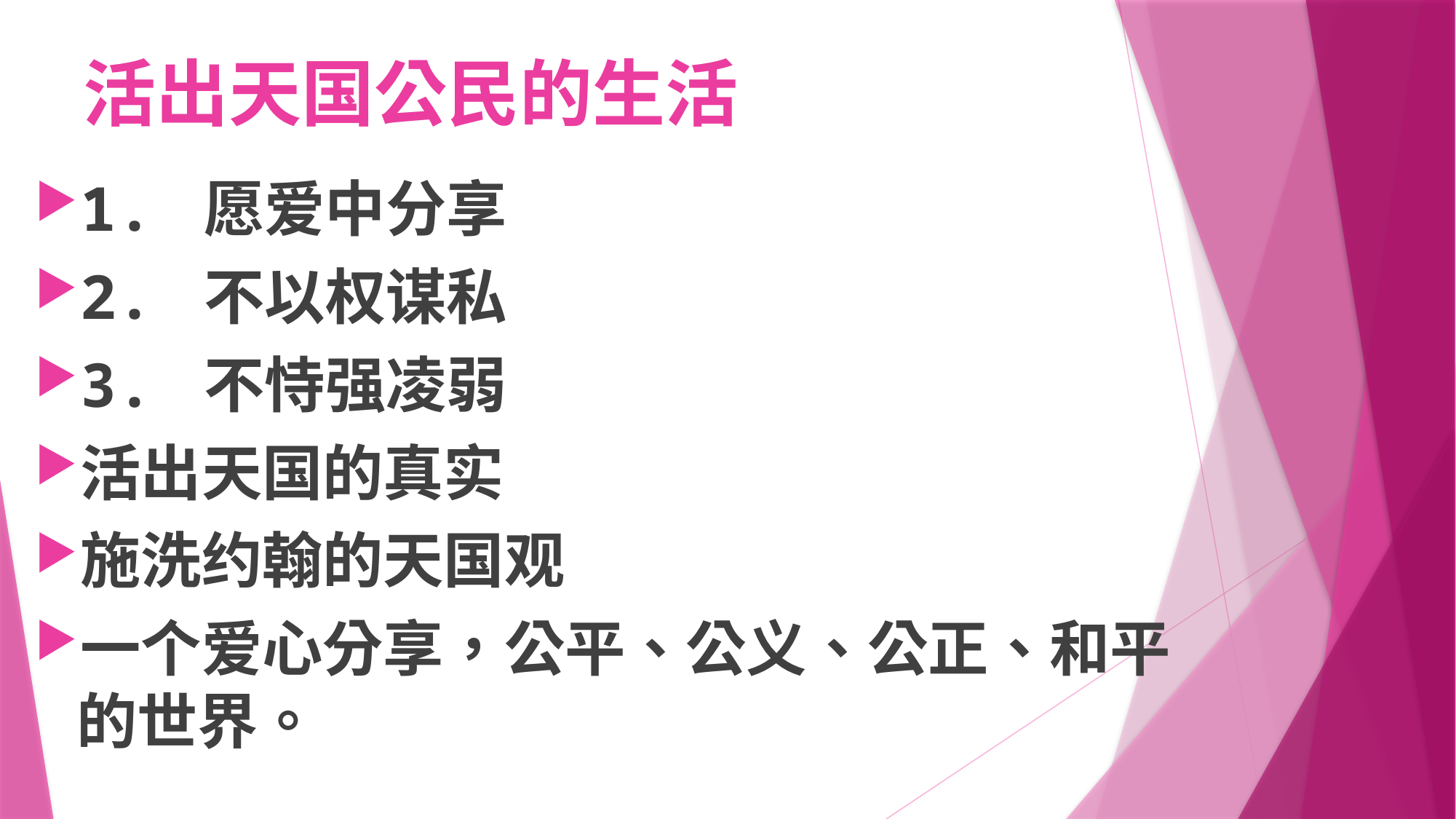

# 活出天国公民的生活
1. 愿爱中分享
2. 不以权谋私
3. 不恃强凌弱
活出天国的真实
施洗约翰的天国观
一个爱心分享，公平、公义、公正、和平的世界。